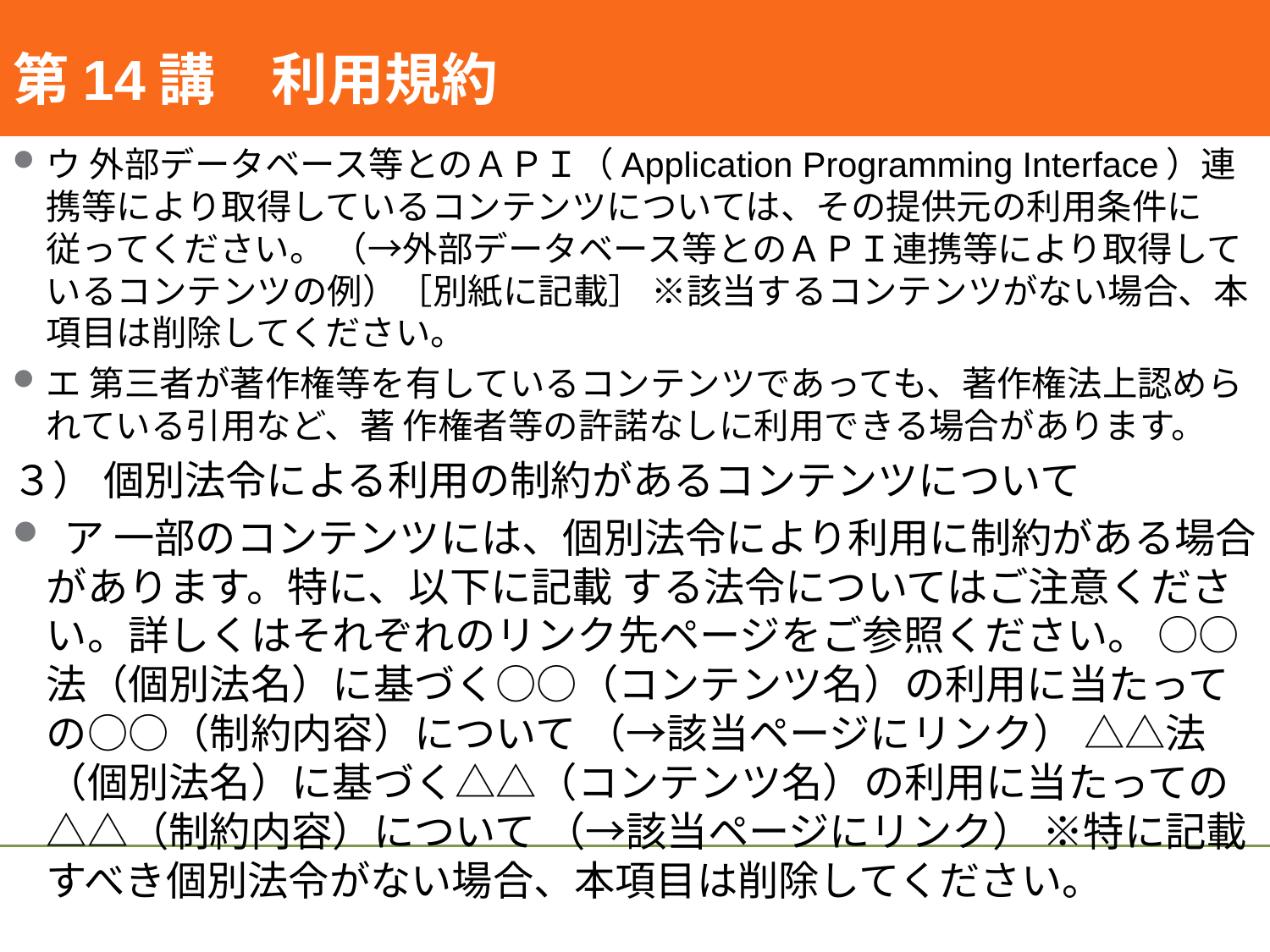

#
第14講　利用規約
ウ 外部データベース等とのＡＰＩ（Application Programming Interface）連携等により取得しているコンテンツについては、その提供元の利用条件に従ってください。 （→外部データベース等とのＡＰＩ連携等により取得しているコンテンツの例）［別紙に記載］ ※該当するコンテンツがない場合、本項目は削除してください。
エ 第三者が著作権等を有しているコンテンツであっても、著作権法上認められている引用など、著 作権者等の許諾なしに利用できる場合があります。
３） 個別法令による利用の制約があるコンテンツについて
 ア 一部のコンテンツには、個別法令により利用に制約がある場合があります。特に、以下に記載 する法令についてはご注意ください。詳しくはそれぞれのリンク先ページをご参照ください。 ○○法（個別法名）に基づく○○（コンテンツ名）の利用に当たっての○○（制約内容）について （→該当ページにリンク） △△法（個別法名）に基づく△△（コンテンツ名）の利用に当たっての△△（制約内容）について （→該当ページにリンク） ※特に記載すべき個別法令がない場合、本項目は削除してください。